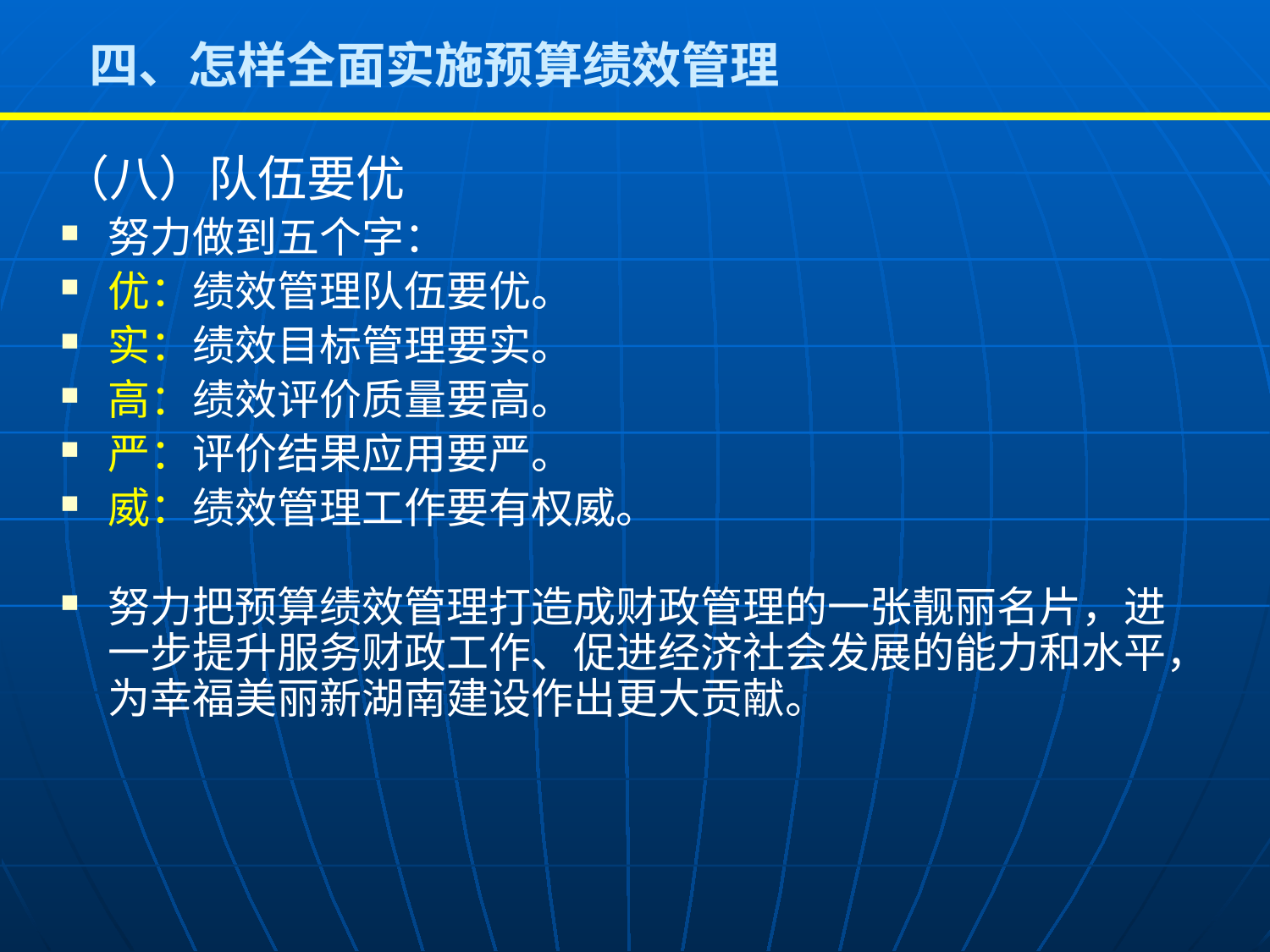

四、怎样全面实施预算绩效管理

（八）队伍要优
努力做到五个字：
优：绩效管理队伍要优。
实：绩效目标管理要实。
高：绩效评价质量要高。
严：评价结果应用要严。
威：绩效管理工作要有权威。

努力把预算绩效管理打造成财政管理的一张靓丽名片，进一步提升服务财政工作、促进经济社会发展的能力和水平，为幸福美丽新湖南建设作出更大贡献。